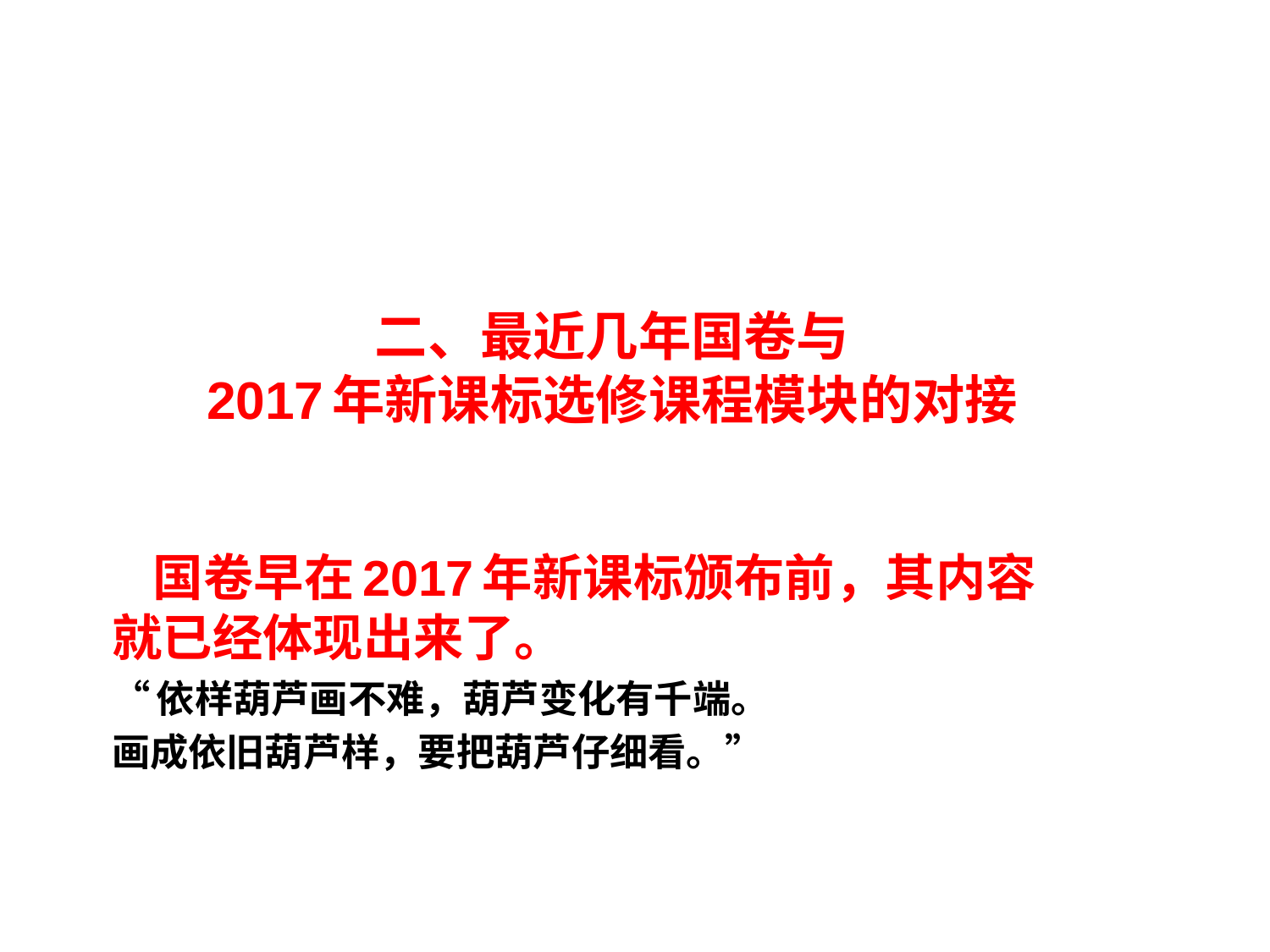

# 二、最近几年国卷与 2017年新课标选修课程模块的对接
    国卷早在2017年新课标颁布前，其内容就已经体现出来了。
“依样葫芦画不难，葫芦变化有千端。
画成依旧葫芦样，要把葫芦仔细看。”